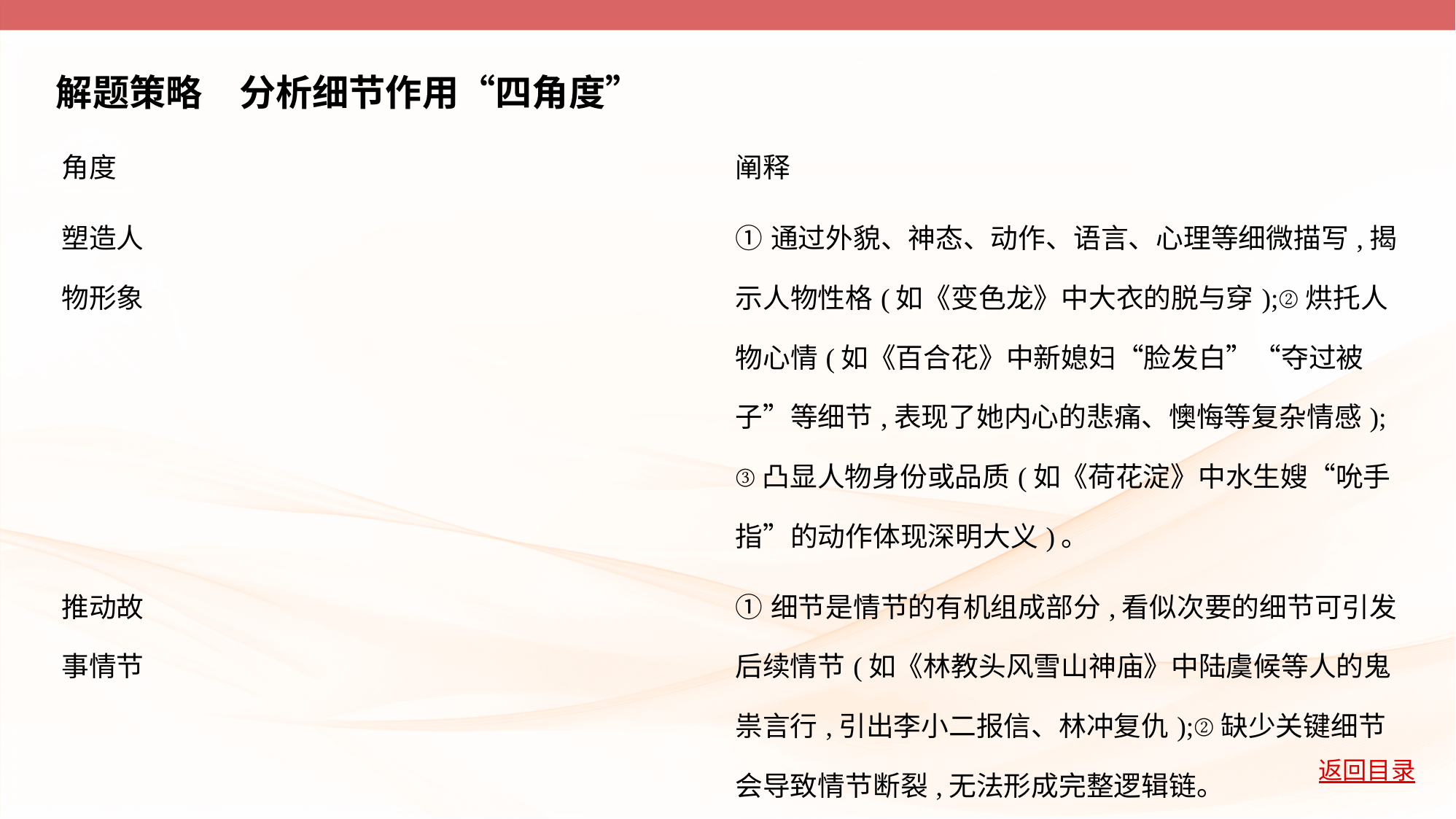

解题策略　分析细节作用“四角度”
| 角度 | 阐释 |
| --- | --- |
| 塑造人 物形象 | ①通过外貌、神态、动作、语言、心理等细微描写,揭 示人物性格(如《变色龙》中大衣的脱与穿);②烘托人 物心情(如《百合花》中新媳妇“脸发白”“夺过被 子”等细节,表现了她内心的悲痛、懊悔等复杂情感); ③凸显人物身份或品质(如《荷花淀》中水生嫂“吮手 指”的动作体现深明大义)。 |
| 推动故 事情节 | ①细节是情节的有机组成部分,看似次要的细节可引发 后续情节(如《林教头风雪山神庙》中陆虞候等人的鬼 祟言行,引出李小二报信、林冲复仇);②缺少关键细节 会导致情节断裂,无法形成完整逻辑链。 |